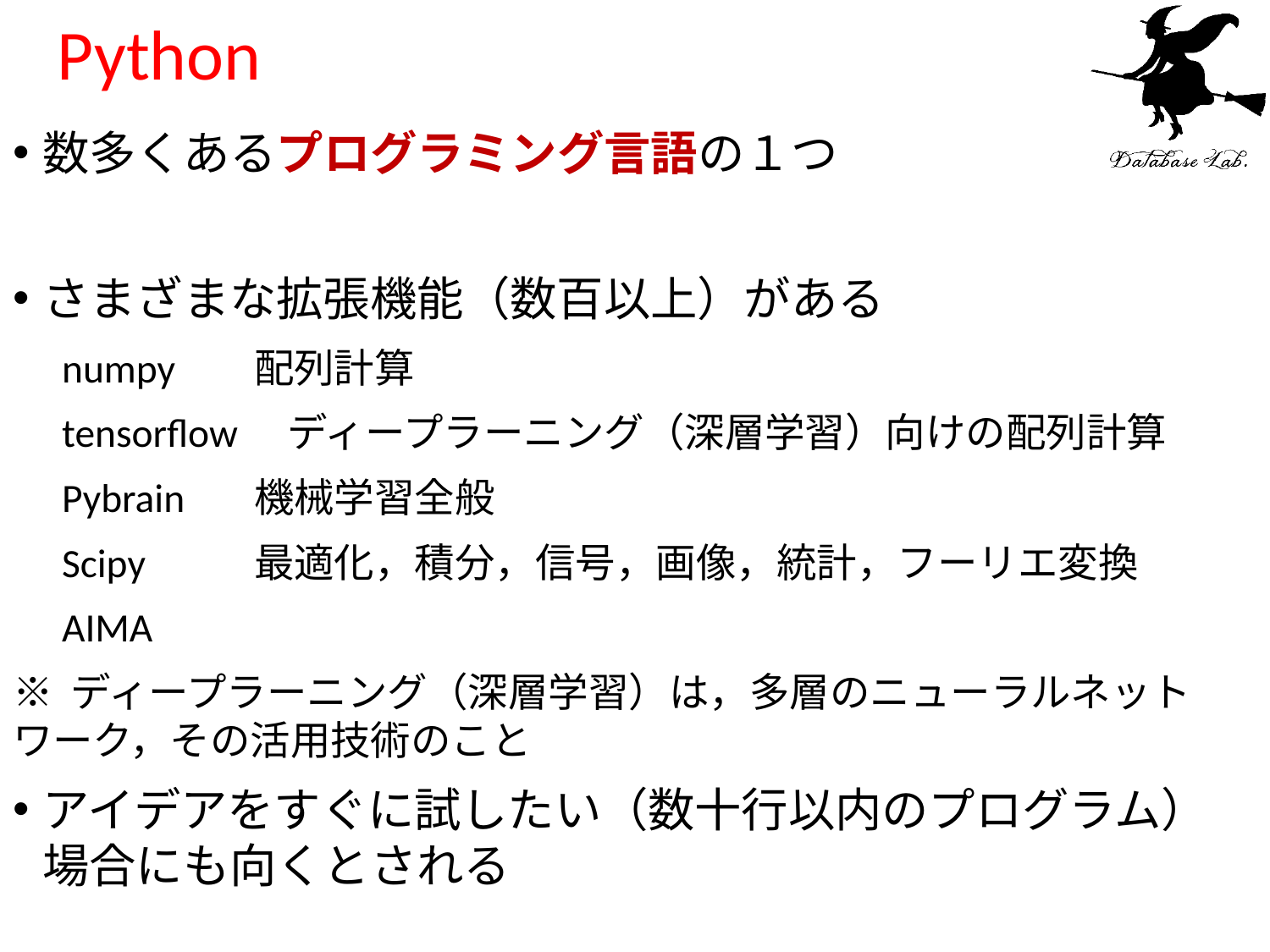

# Python
数多くあるプログラミング言語の１つ

さまざまな拡張機能（数百以上）がある
　numpy	配列計算
　tensorflow　ディープラーニング（深層学習）向けの配列計算
　Pybrain	機械学習全般
　Scipy	最適化，積分，信号，画像，統計，フーリエ変換
　AIMA
※ ディープラーニング（深層学習）は，多層のニューラルネットワーク，その活用技術のこと
アイデアをすぐに試したい（数十行以内のプログラム）場合にも向くとされる